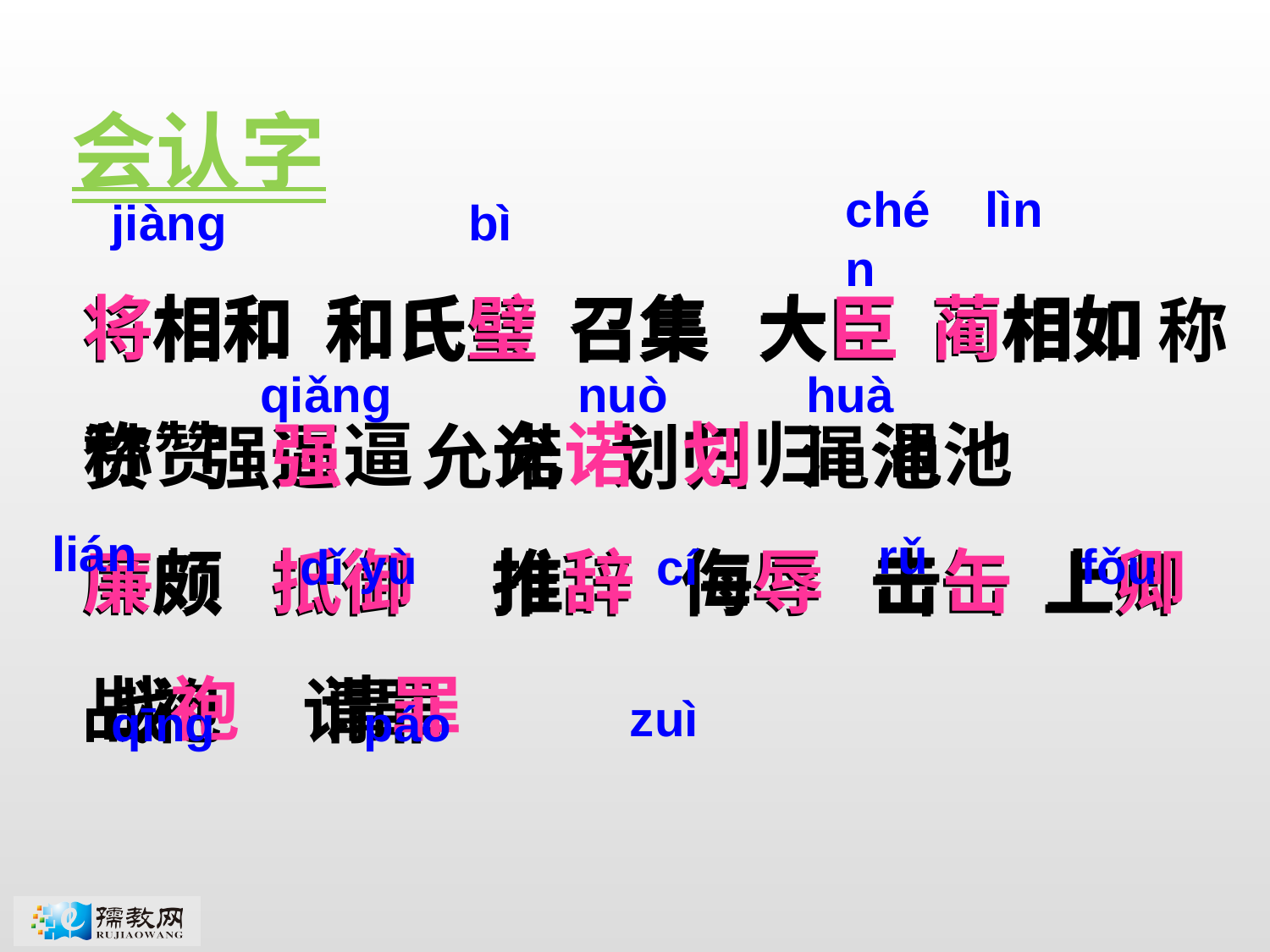

会认字
chén
lìn
jiànɡ
bì
将相和  和氏璧  召集   大臣  蔺相如 称赞   强逼     允诺   划归   渑池
廉颇   抵御     推辞   侮辱   击缶  上卿   战袍     请罪
将相和  和氏璧  召集   大臣  蔺相如 称赞   强逼     允诺   划归   渑池
廉颇   抵御     推辞   侮辱   击缶  上卿   战袍     请罪
qiǎnɡ
nuò
huà
lián
rǔ
yù
fǒu
dǐ
cí
zuì
qīnɡ
páo